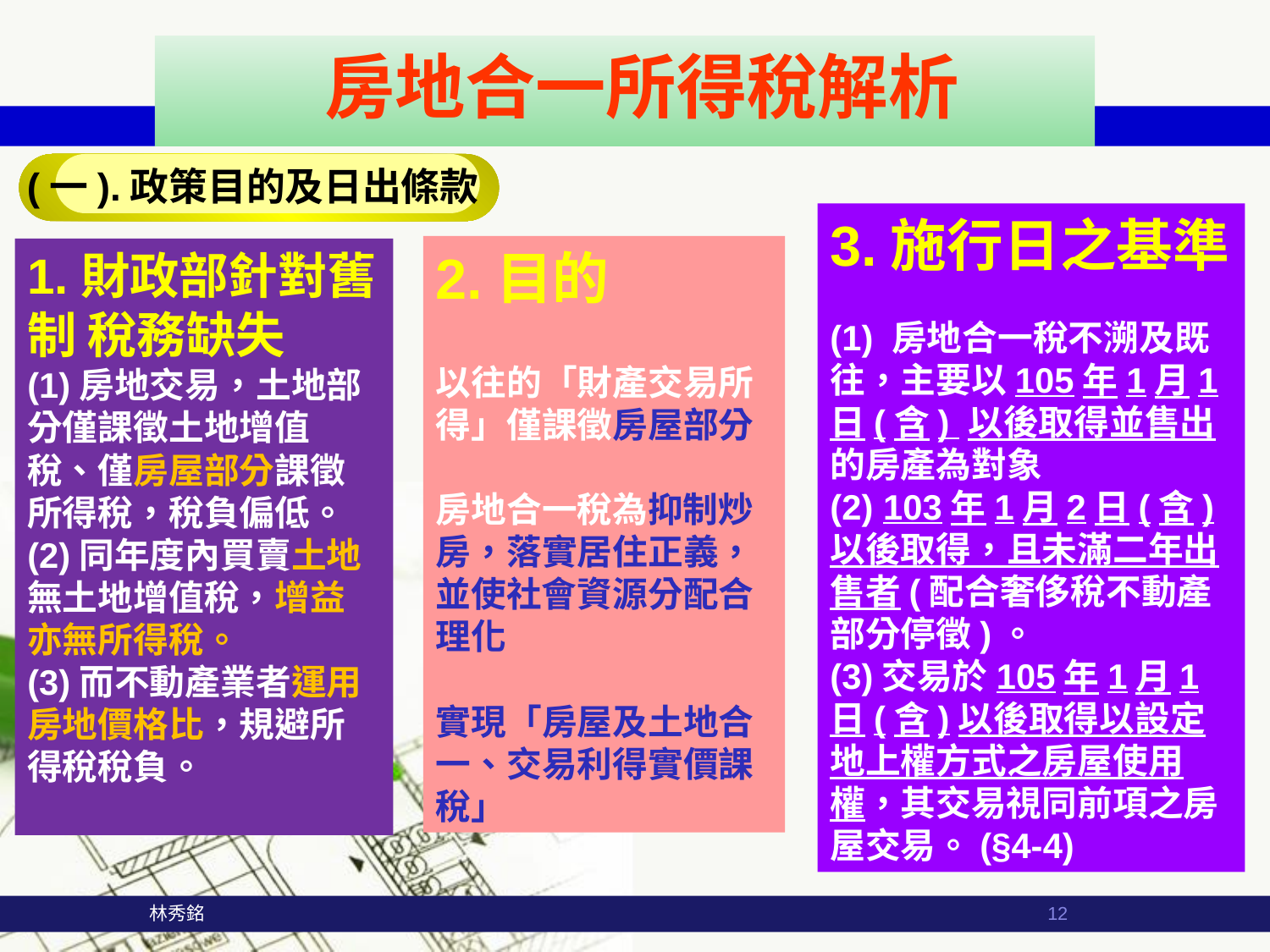

房地合一所得稅解析

(一).政策目的及日出條款
3.施行日之基準
(1) 房地合一稅不溯及既往，主要以105年1月1日(含) 以後取得並售出的房產為對象
(2) 103年1月2日(含)以後取得，且未滿二年出售者(配合奢侈稅不動產部分停徵)。
(3)交易於105年1月1日(含)以後取得以設定地上權方式之房屋使用權，其交易視同前項之房屋交易。(§4-4)
2.目的

以往的「財產交易所得」僅課徵房屋部分

房地合一稅為抑制炒房，落實居住正義，並使社會資源分配合理化

實現「房屋及土地合一、交易利得實價課稅」
1.財政部針對舊制 稅務缺失
(1)房地交易，土地部分僅課徵土地增值稅、僅房屋部分課徵所得稅，稅負偏低。
(2)同年度內買賣土地無土地增值稅，增益亦無所得稅。
(3)而不動產業者運用房地價格比，規避所得稅稅負。

                                 林秀銘

12